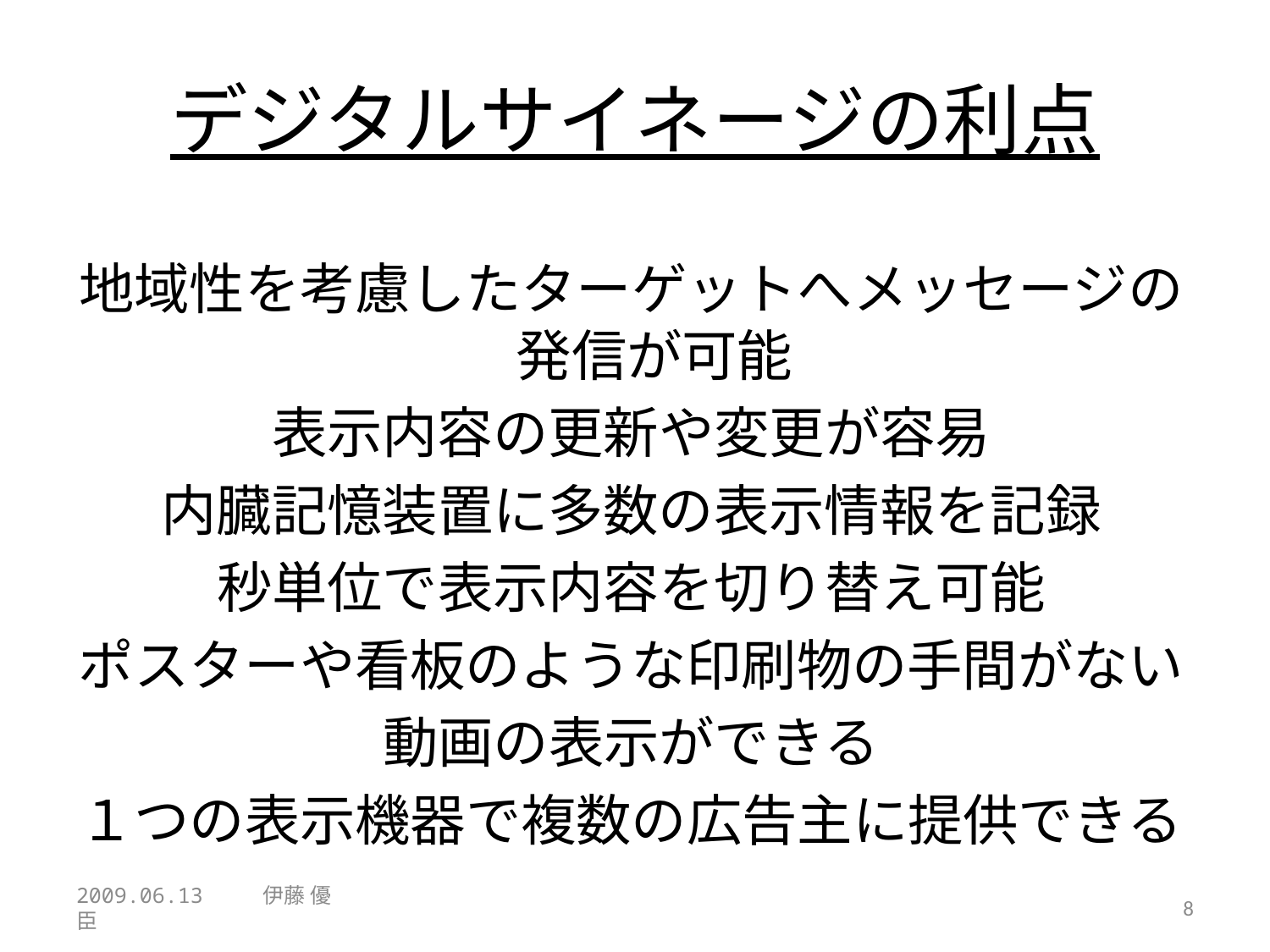

# デジタルサイネージの利点
地域性を考慮したターゲットへメッセージの発信が可能
表示内容の更新や変更が容易
内臓記憶装置に多数の表示情報を記録
秒単位で表示内容を切り替え可能
ポスターや看板のような印刷物の手間がない
動画の表示ができる
１つの表示機器で複数の広告主に提供できる
2009.06.13 　　伊藤 優臣
8